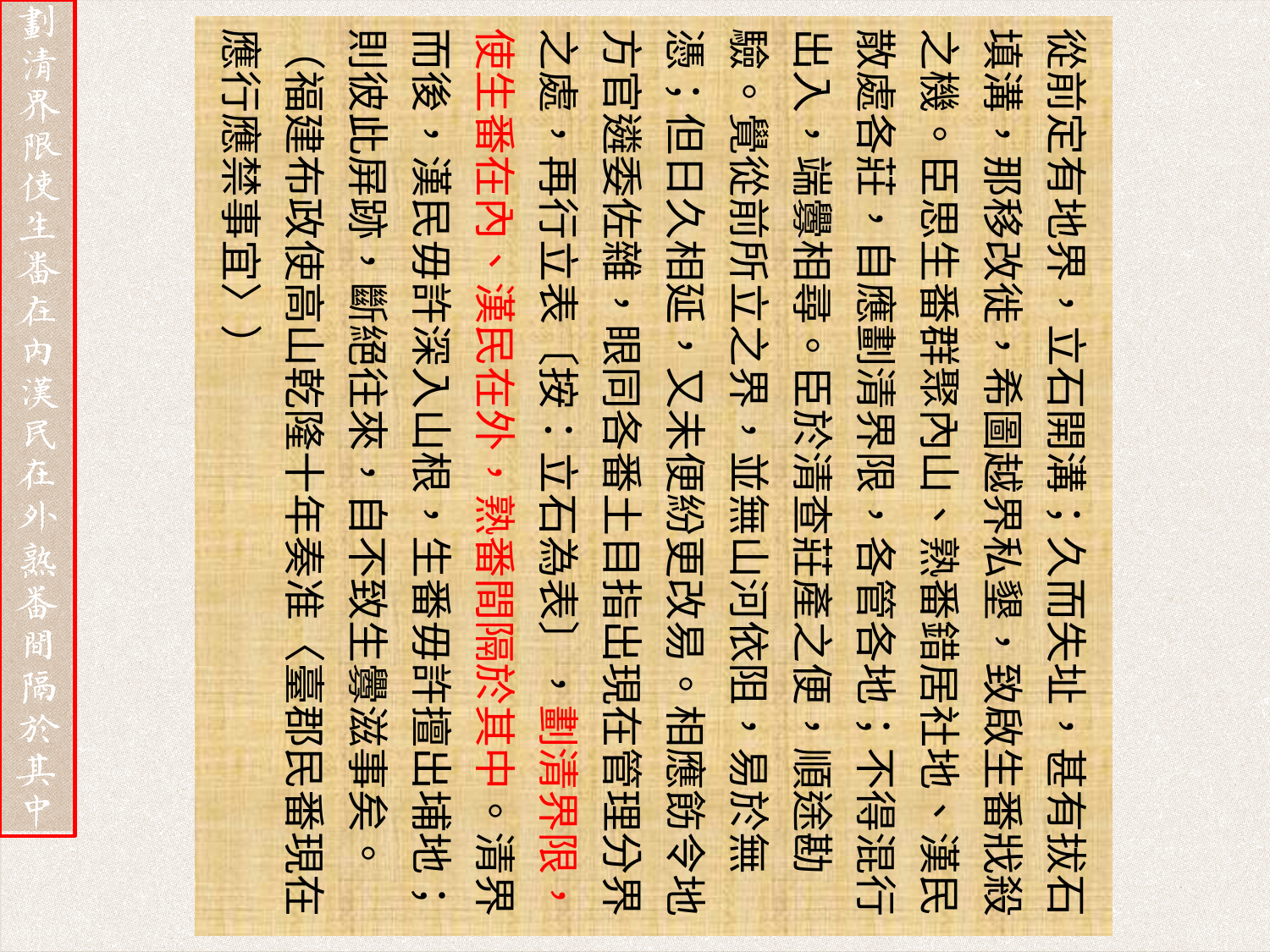

從前定有地界，立石開溝；久而失址，甚有拔石填溝，那移改徙，希圖越界私墾，致啟生番戕殺之機。臣思生番群聚內山、熟番錯居社地、漢民散處各莊，自應劃清界限，各管各地；不得混行出入，端釁相尋。臣於清查莊產之便，順途勘驗。覺從前所立之界，並無山河依阻，易於無憑；但日久相延，又未便紛更改易。相應飭令地方官遴委佐雜，眼同各番土目指出現在管理分界之處，再行立表〔按：立石為表〕，劃清界限，使生番在內、漢民在外，熟番間隔於其中。清界而後，漢民毋許深入山根，生番毋許擅出埔地；則彼此屏跡，斷絕往來，自不致生釁滋事矣。（福建布政使高山乾隆十年奏准〈臺郡民番現在應行應禁事宜〉）